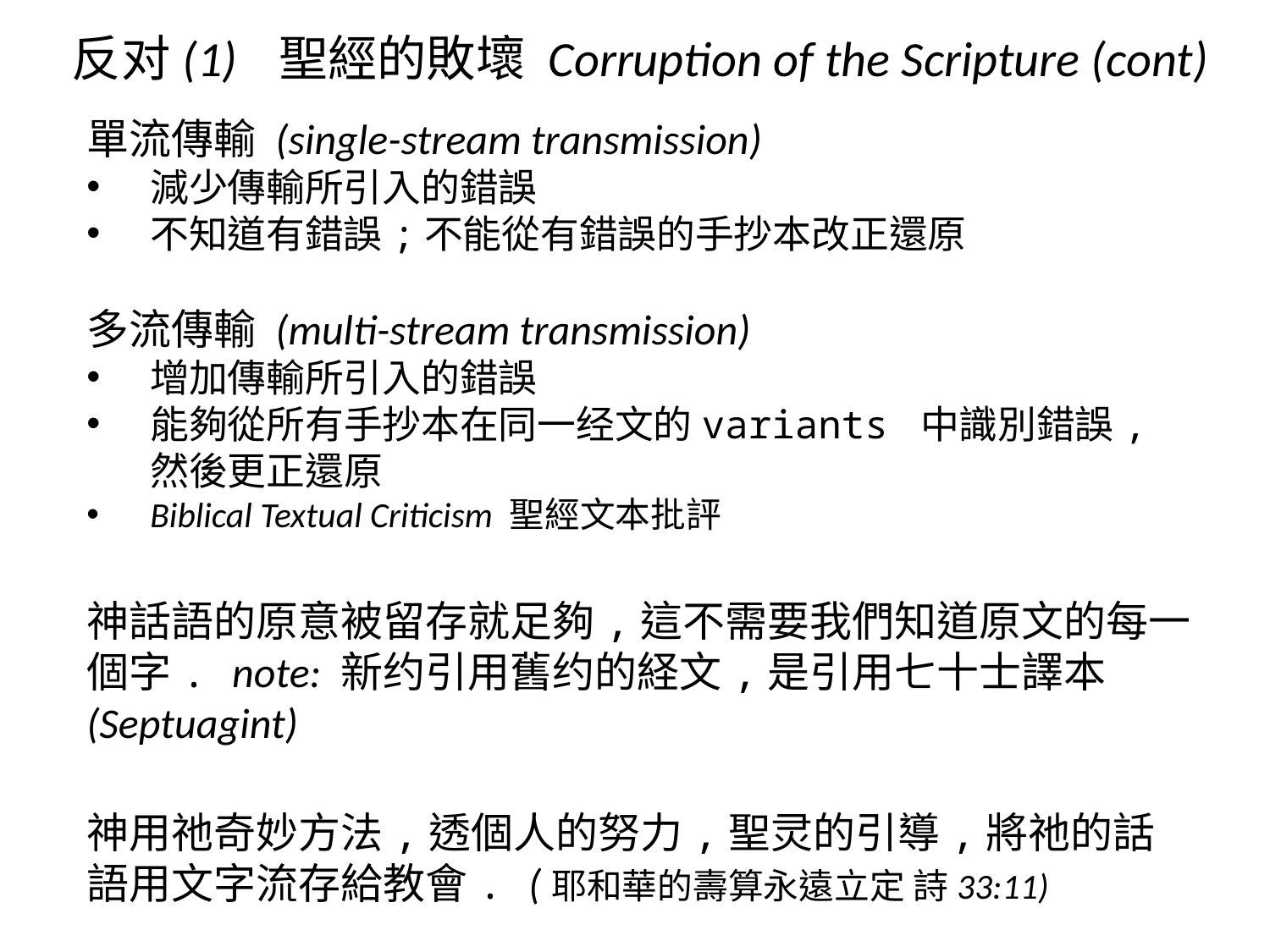

反对(1) 聖經的敗壞 Corruption of the Scripture (cont)
單流傳輸 (single-stream transmission)
減少傳輸所引入的錯誤
不知道有錯誤;不能從有錯誤的手抄本改正還原

多流傳輸 (multi-stream transmission)
增加傳輸所引入的錯誤
能夠從所有手抄本在同一经文的variants 中識別錯誤, 然後更正還原
Biblical Textual Criticism 聖經文本批評

神話語的原意被留存就足夠,這不需要我們知道原文的每一個字. note: 新约引用舊约的経文,是引用七十士譯本(Septuagint)

神用祂奇妙方法,透個人的努力,聖灵的引導,將祂的話語用文字流存給教會. (耶和華的壽算永遠立定 詩33:11)